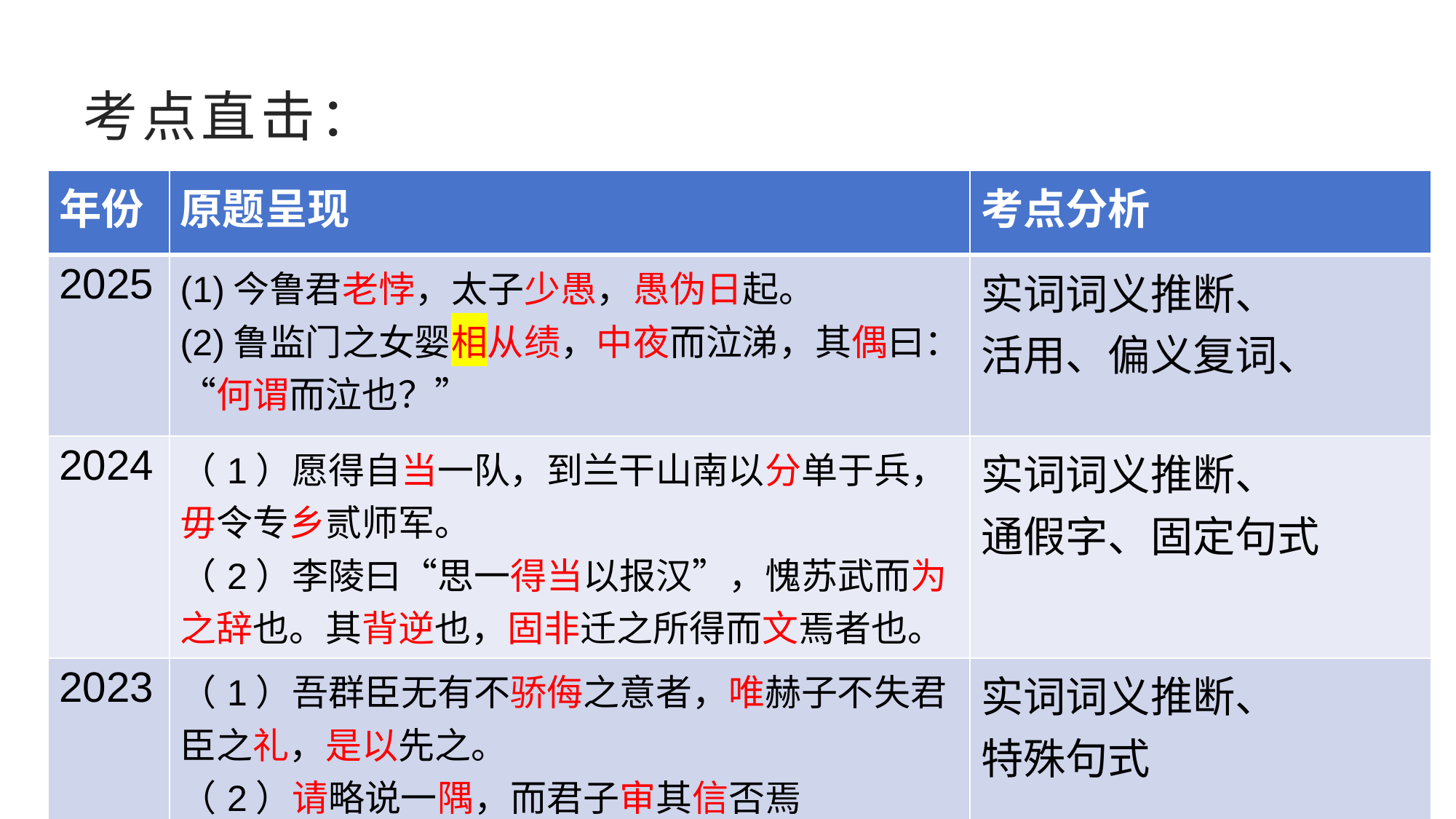

# 考点直击：
| 年份 | 原题呈现 | 考点分析 |
| --- | --- | --- |
| 2025 | (1)今鲁君老悖，太子少愚，愚伪日起。 (2)鲁监门之女婴相从绩，中夜而泣涕，其偶曰：“何谓而泣也？” | 实词词义推断、 活用、偏义复词、 |
| 2024 | （1）愿得自当一队，到兰干山南以分单于兵，毋令专乡贰师军。 （2）李陵曰“思一得当以报汉”，愧苏武而为之辞也。其背逆也，固非迁之所得而文焉者也。 | 实词词义推断、 通假字、固定句式 |
| 2023 | （1）吾群臣无有不骄侮之意者，唯赫子不失君臣之礼，是以先之。 （2）请略说一隅，而君子审其信否焉 | 实词词义推断、 特殊句式 |